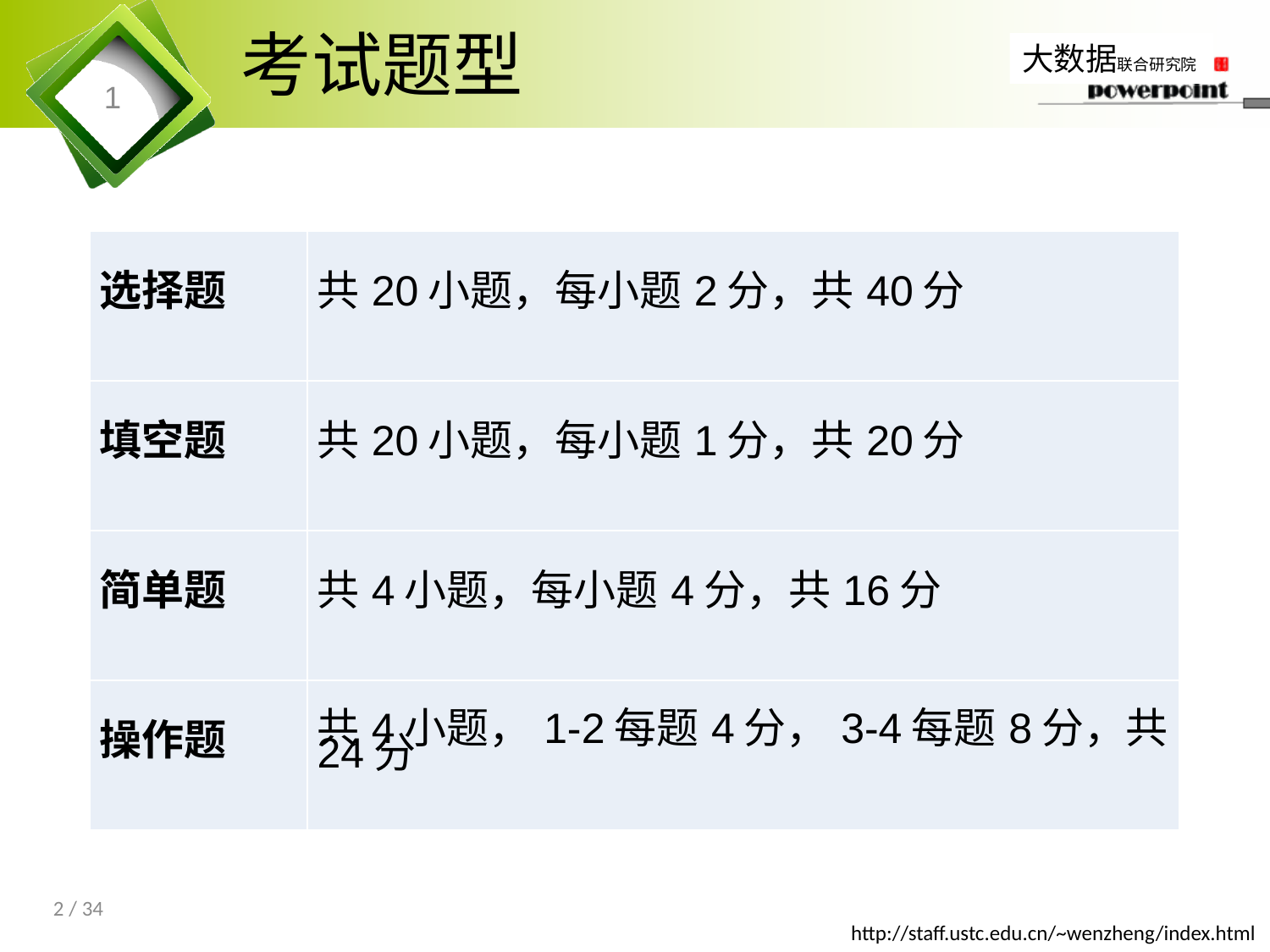

# 考试题型
1
| 选择题 | 共20小题，每小题2分，共40分 |
| --- | --- |
| 填空题 | 共20小题，每小题1分，共20分 |
| 简单题 | 共4小题，每小题4分，共16分 |
| 操作题 | 共4小题，1-2每题4分，3-4每题8分，共24分 |
2 / 34